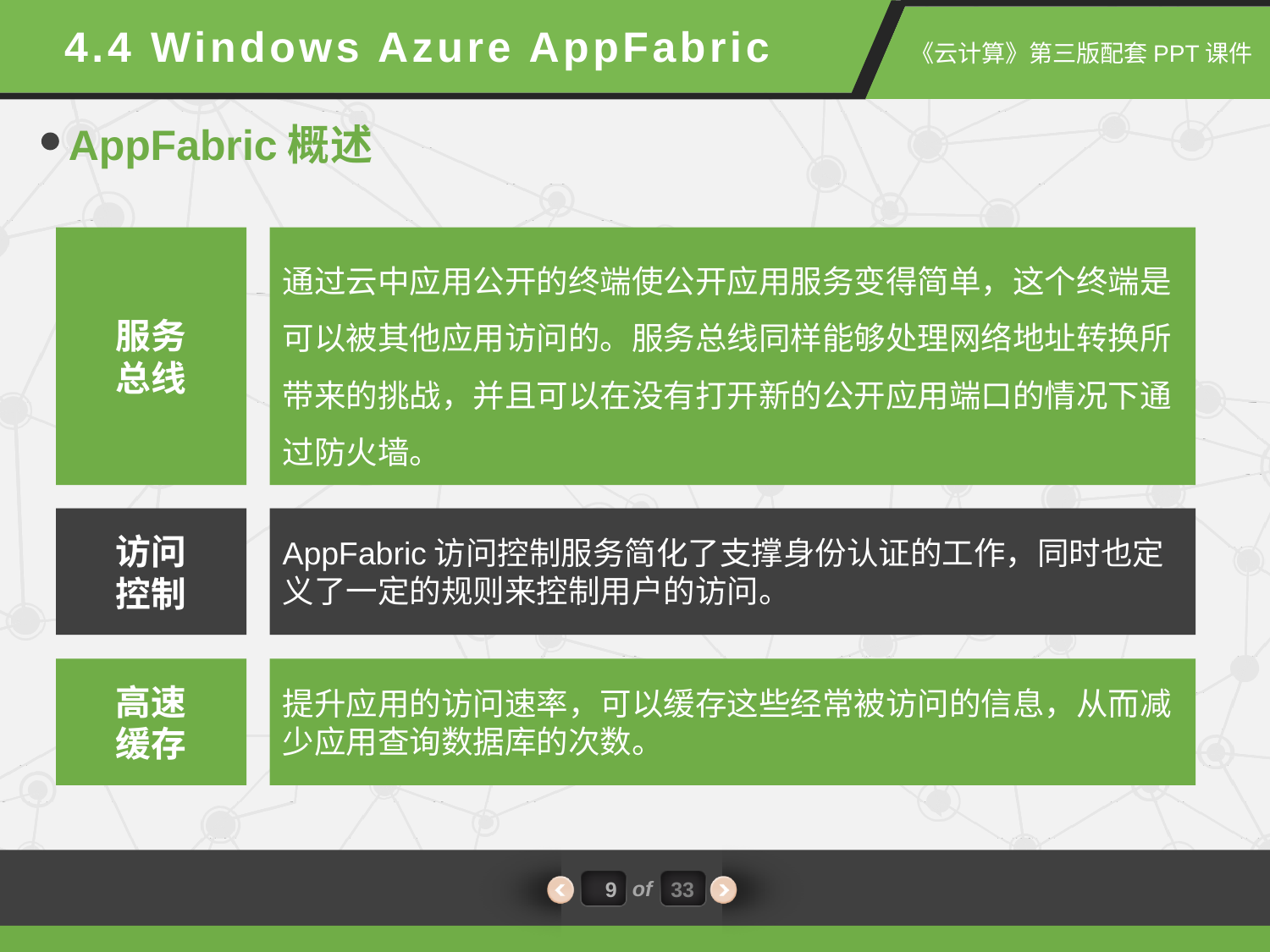

4.4 Windows Azure AppFabric
AppFabric概述

服务
总线
通过云中应用公开的终端使公开应用服务变得简单，这个终端是可以被其他应用访问的。服务总线同样能够处理网络地址转换所带来的挑战，并且可以在没有打开新的公开应用端口的情况下通过防火墙。
访问
控制
AppFabric访问控制服务简化了支撑身份认证的工作，同时也定义了一定的规则来控制用户的访问。
高速
缓存
提升应用的访问速率，可以缓存这些经常被访问的信息，从而减少应用查询数据库的次数。
9